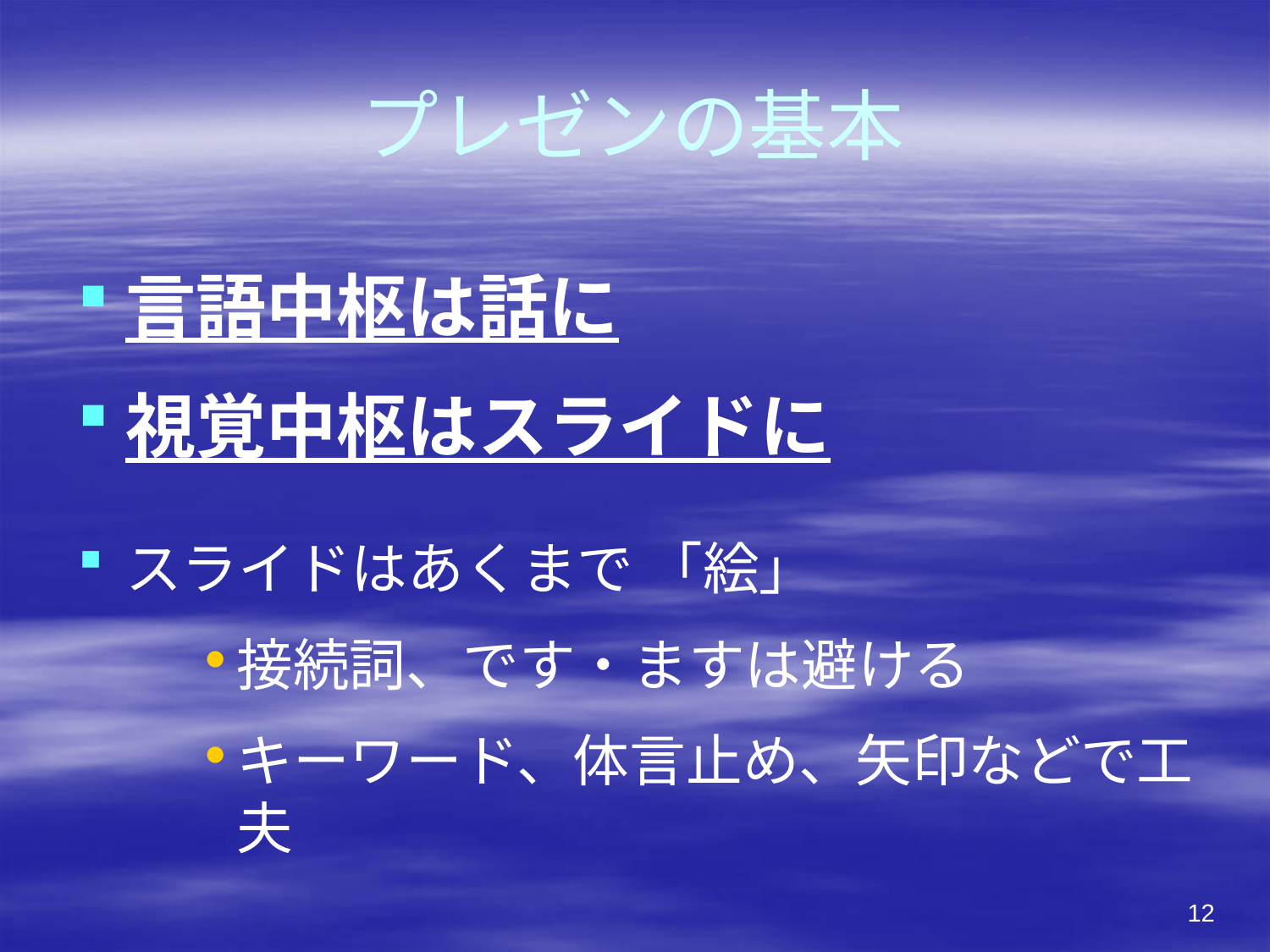

# プレゼンの基本
言語中枢は話に
視覚中枢はスライドに
スライドはあくまで 「絵」
接続詞、です・ますは避ける
キーワード、体言止め、矢印などで工夫

12